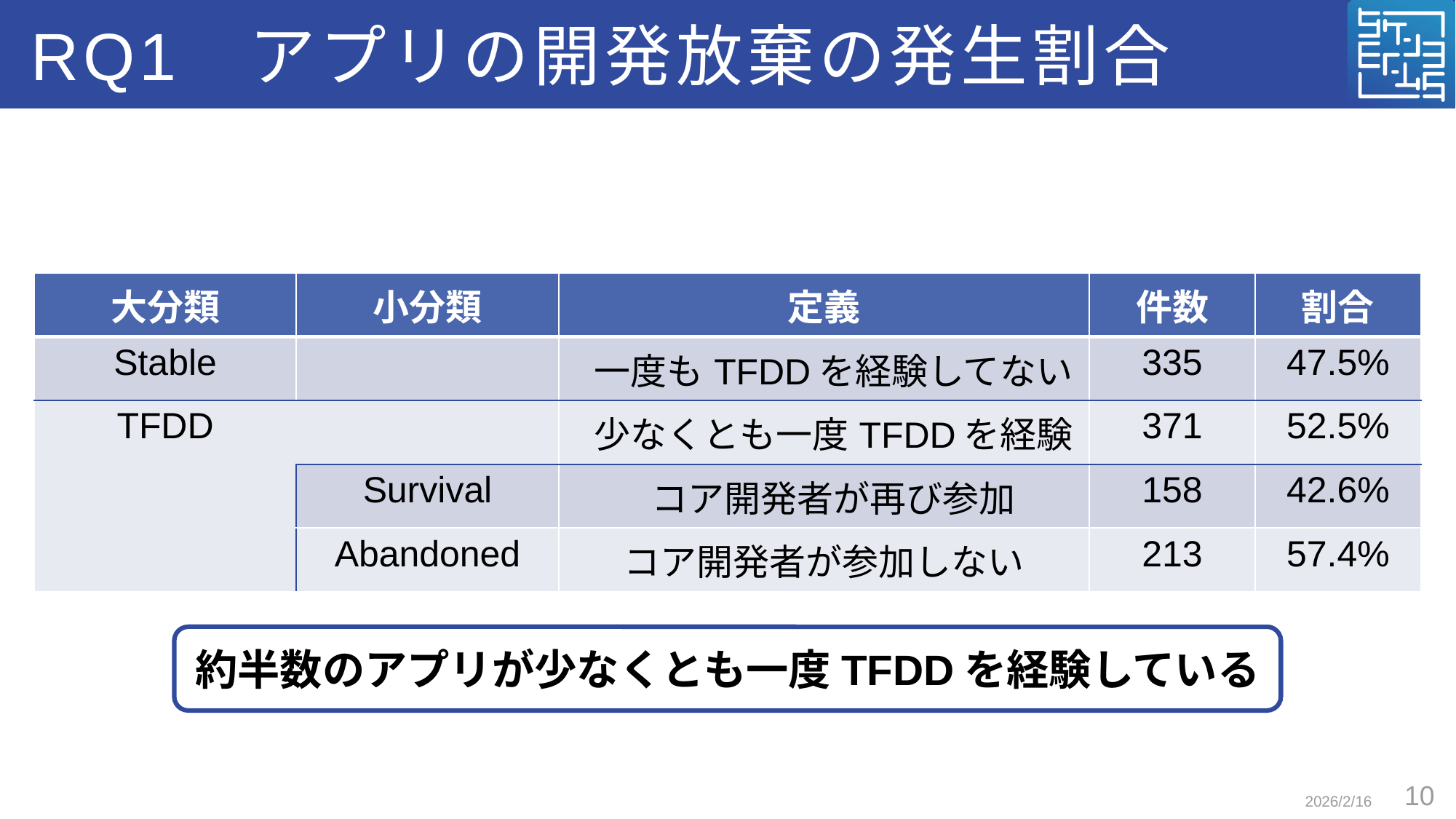

# RQ1	アプリの開発放棄の発生割合
| 大分類 | 小分類 | 定義 | 件数 | 割合 |
| --- | --- | --- | --- | --- |
| Stable |  | 一度もTFDDを経験してない | 335 | 47.5% |
| TFDD |  | 少なくとも一度TFDDを経験 | 371 | 52.5% |
|  | Survival | コア開発者が再び参加 | 158 | 42.6% |
|  | Abandoned | コア開発者が参加しない | 213 | 57.4% |
約半数のアプリが少なくとも一度TFDDを経験している
10
2026/2/16